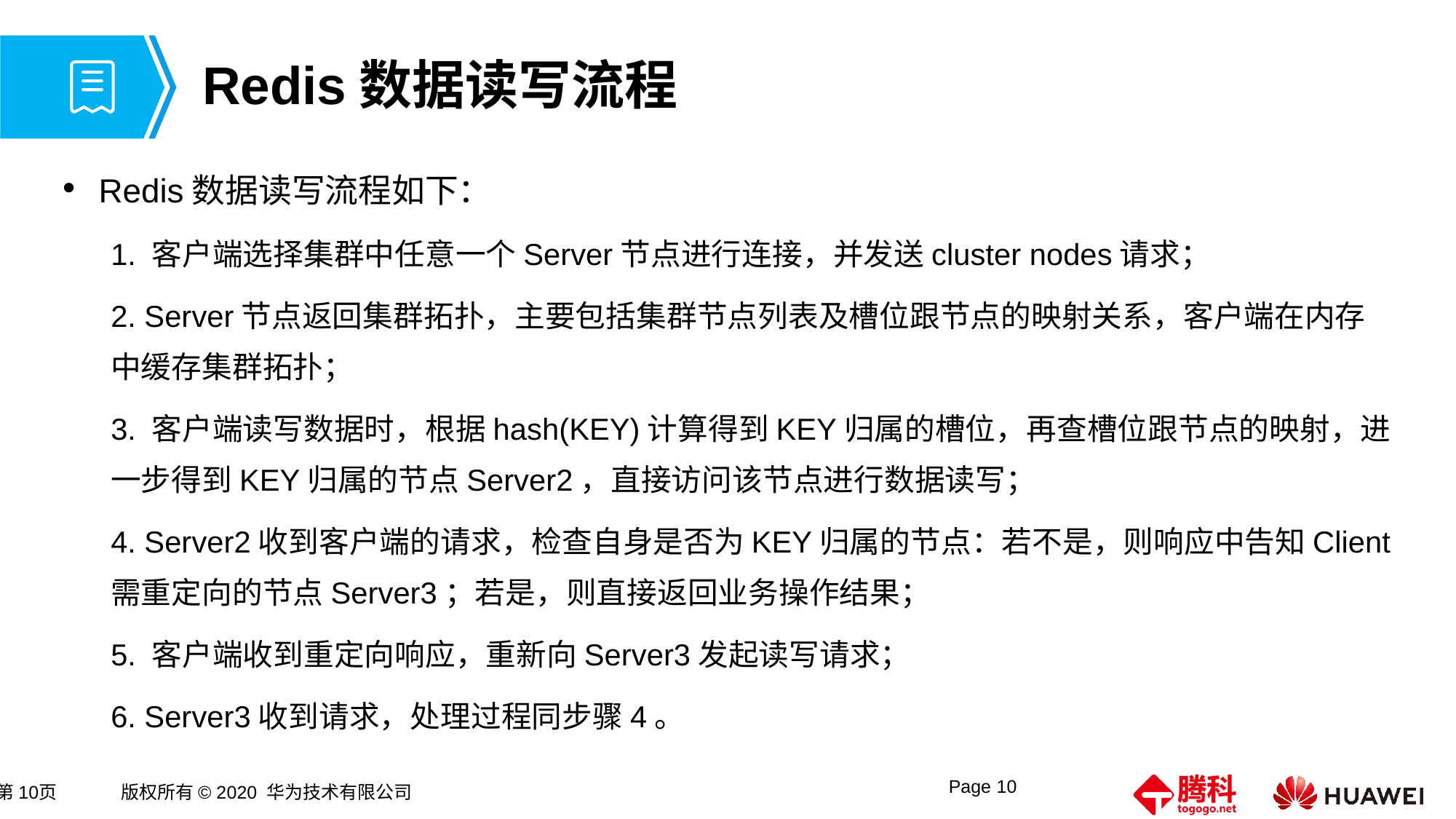

# Redis数据读写流程
Redis数据读写流程如下：
1. 客户端选择集群中任意一个Server节点进行连接，并发送cluster nodes请求；
2. Server节点返回集群拓扑，主要包括集群节点列表及槽位跟节点的映射关系，客户端在内存中缓存集群拓扑；
3. 客户端读写数据时，根据hash(KEY)计算得到KEY归属的槽位，再查槽位跟节点的映射，进一步得到KEY归属的节点Server2，直接访问该节点进行数据读写；
4. Server2收到客户端的请求，检查自身是否为KEY归属的节点：若不是，则响应中告知Client需重定向的节点Server3；若是，则直接返回业务操作结果；
5. 客户端收到重定向响应，重新向Server3发起读写请求；
6. Server3收到请求，处理过程同步骤4。